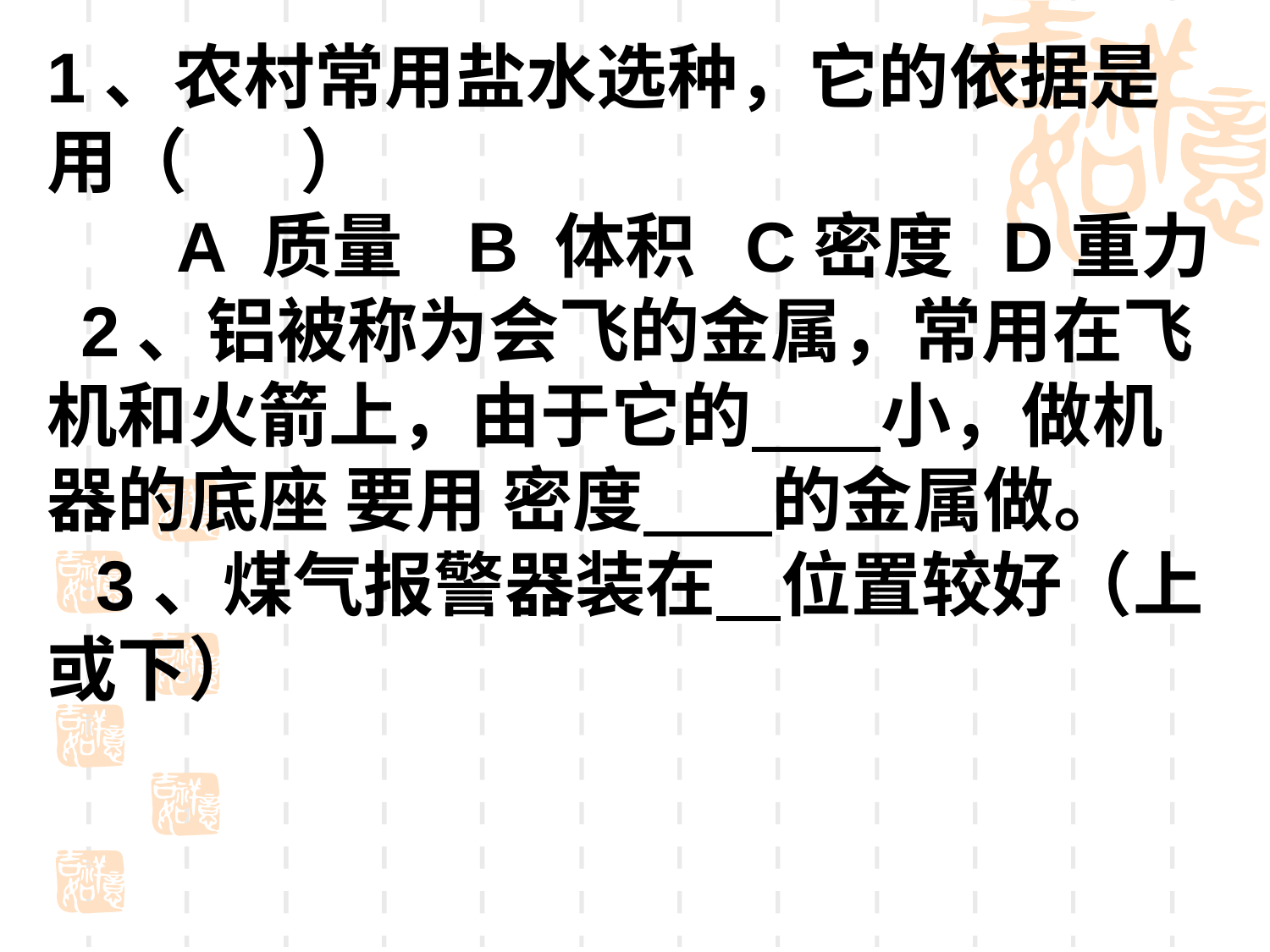

1、农村常用盐水选种，它的依据是用（       ）
       A 质量   B 体积  C密度  D重力
 2、铝被称为会飞的金属，常用在飞机和火箭上，由于它的        小，做机器的底座 要用 密度        的金属做。
  3、煤气报警器装在    位置较好（上或下）
#